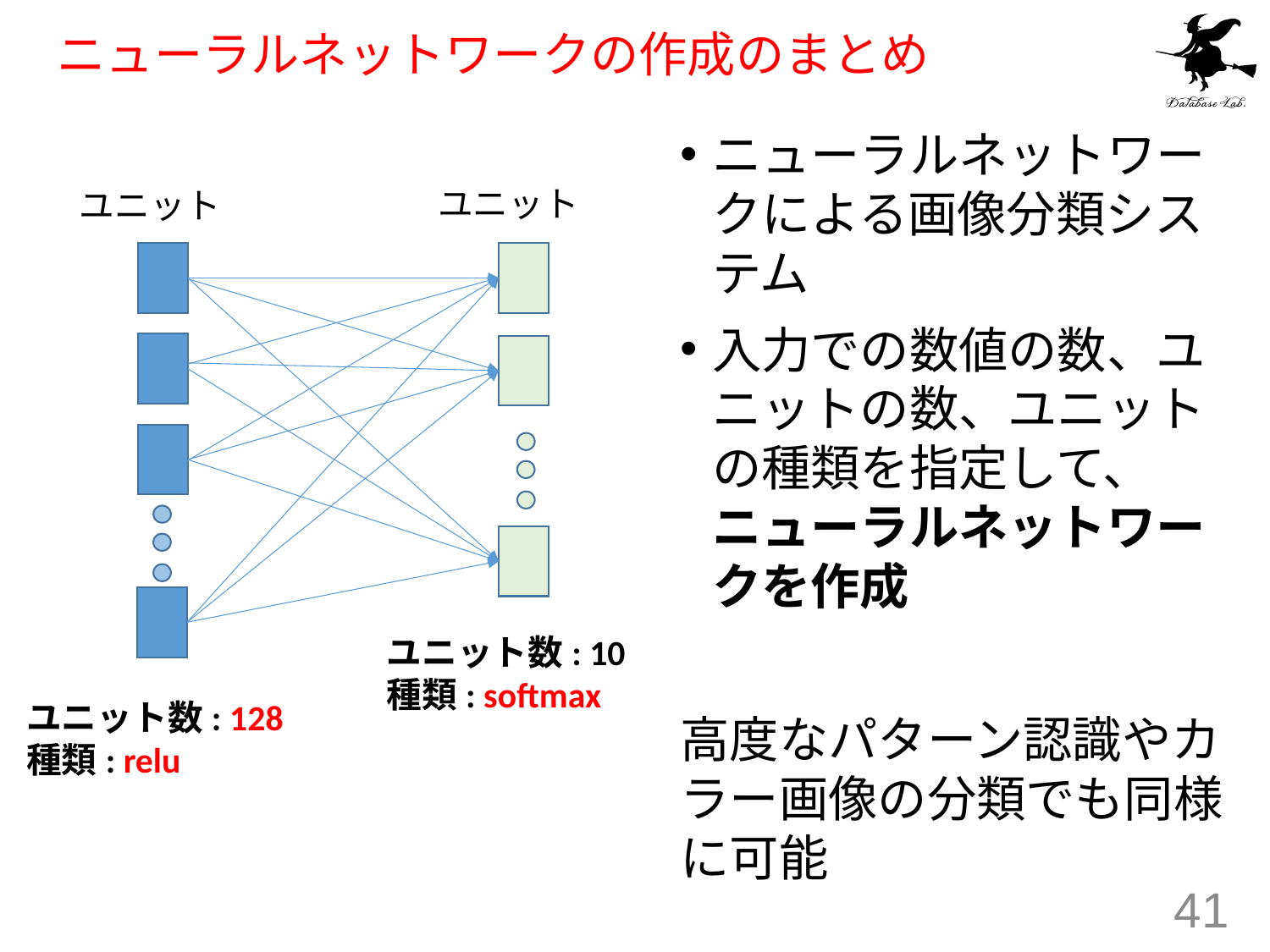

# ニューラルネットワークの作成のまとめ
ニューラルネットワークによる画像分類システム
入力での数値の数、ユニットの数、ユニットの種類を指定して、ニューラルネットワークを作成

高度なパターン認識やカラー画像の分類でも同様に可能
ユニット
ユニット

ユニット数: 10
種類: softmax
ユニット数: 128
種類: relu
41